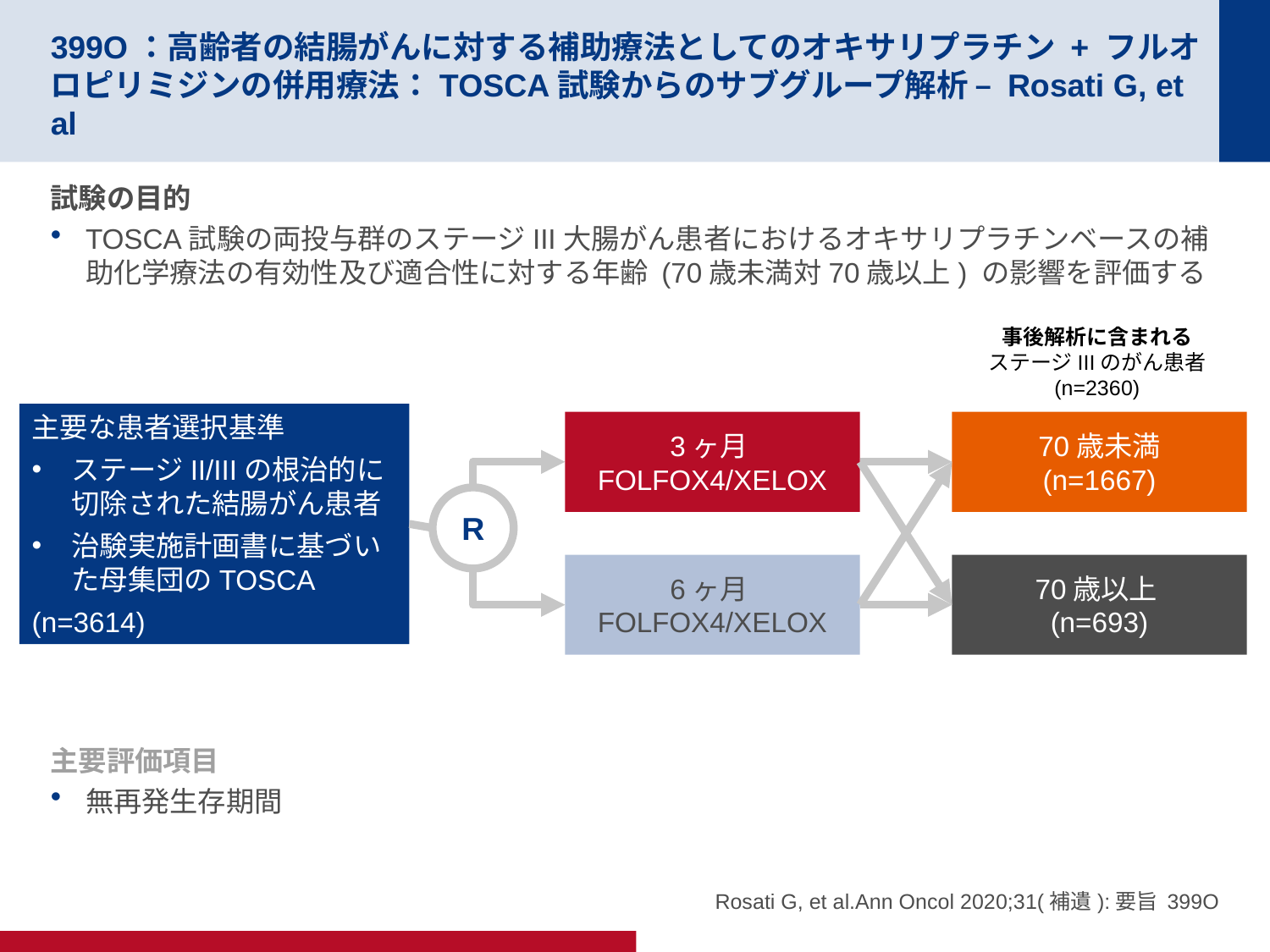

# 399O：高齢者の結腸がんに対する補助療法としてのオキサリプラチン + フルオロピリミジンの併用療法：TOSCA試験からのサブグループ解析 – Rosati G, et al
試験の目的
TOSCA試験の両投与群のステージIII大腸がん患者におけるオキサリプラチンベースの補助化学療法の有効性及び適合性に対する年齢 (70歳未満対70歳以上) の影響を評価する

事後解析に含まれる
ステージIIIのがん患者
(n=2360)
主要な患者選択基準
ステージII/IIIの根治的に切除された結腸がん患者
治験実施計画書に基づいた母集団のTOSCA
(n=3614)
3ヶ月
FOLFOX4/XELOX
70歳未満
(n=1667)
R
6ヶ月
FOLFOX4/XELOX
70歳以上
(n=693)
主要評価項目
無再発生存期間
Rosati G, et al.Ann Oncol 2020;31(補遺):要旨 399O